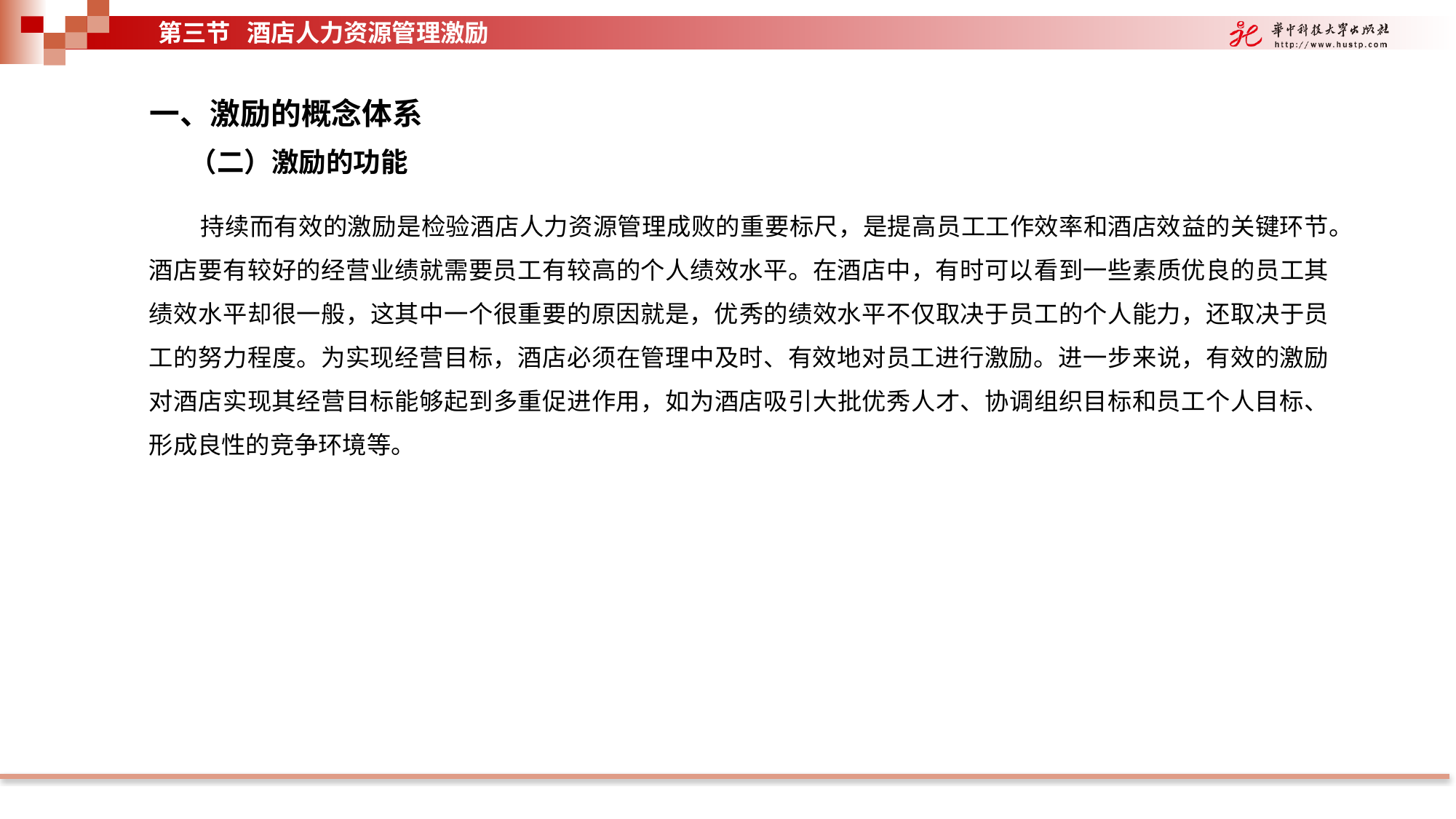

第三节   酒店人力资源管理激励
一、激励的概念体系
（二）激励的功能
持续而有效的激励是检验酒店人力资源管理成败的重要标尺，是提高员工工作效率和酒店效益的关键环节。酒店要有较好的经营业绩就需要员工有较高的个人绩效水平。在酒店中，有时可以看到一些素质优良的员工其绩效水平却很一般，这其中一个很重要的原因就是，优秀的绩效水平不仅取决于员工的个人能力，还取决于员工的努力程度。为实现经营目标，酒店必须在管理中及时、有效地对员工进行激励。进一步来说，有效的激励对酒店实现其经营目标能够起到多重促进作用，如为酒店吸引大批优秀人才、协调组织目标和员工个人目标、形成良性的竞争环境等。